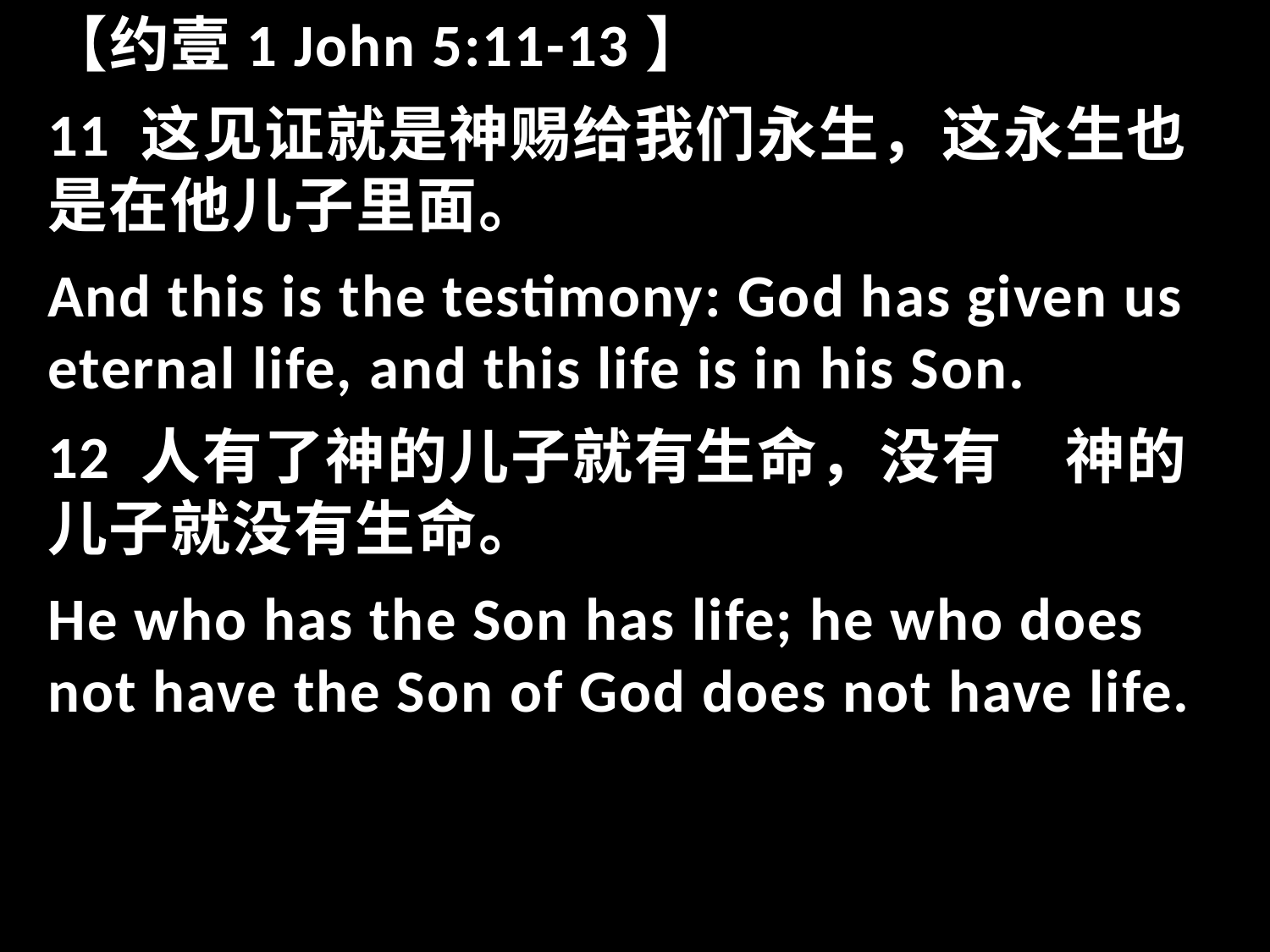

【约壹1 John 5:11-13】
11 这见证就是神赐给我们永生，这永生也是在他儿子里面。
And this is the testimony: God has given us eternal life, and this life is in his Son.
12 人有了神的儿子就有生命，没有　神的儿子就没有生命。
He who has the Son has life; he who does not have the Son of God does not have life.